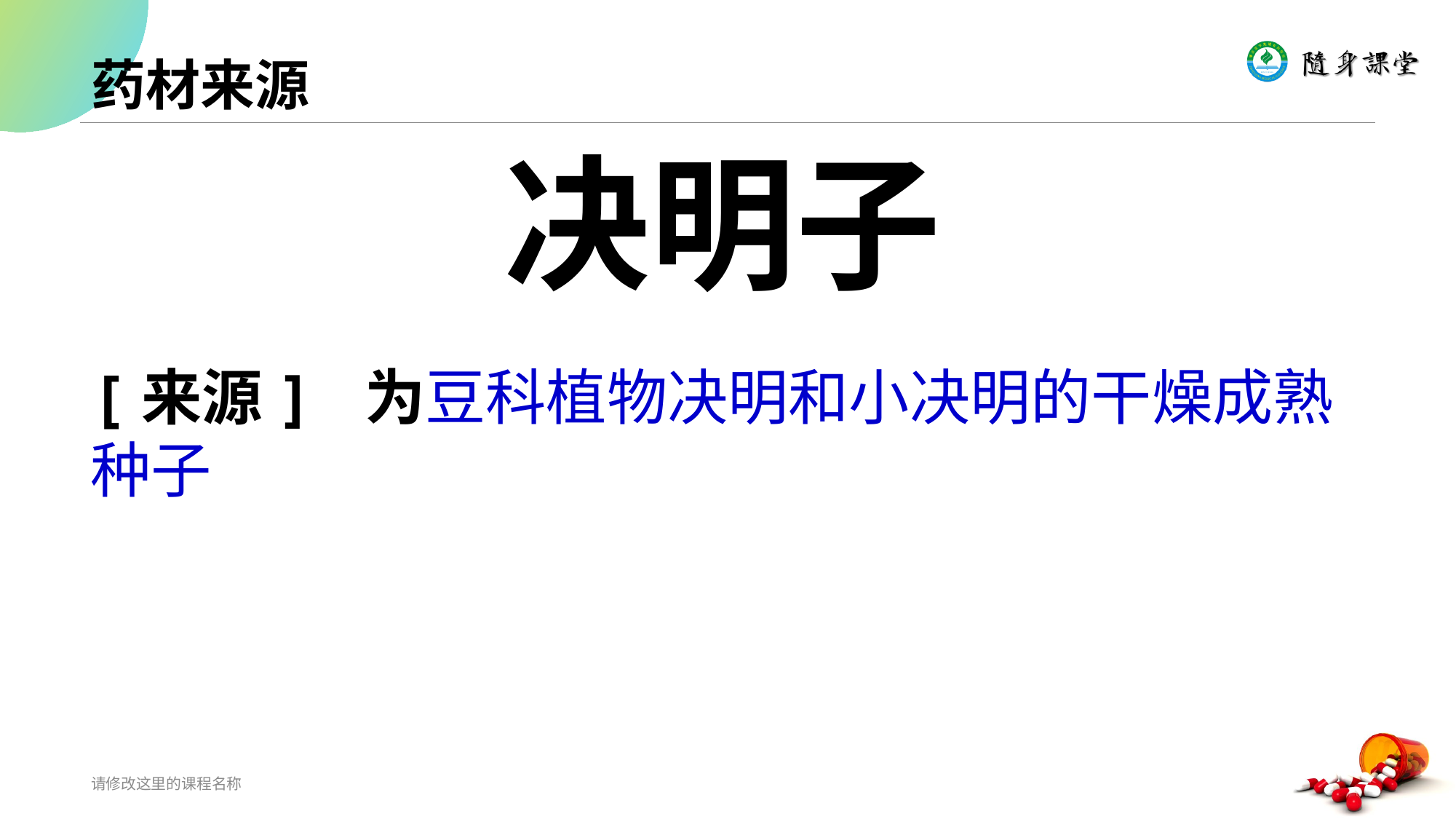

# 药材来源
 决明子

[来源] 为豆科植物决明和小决明的干燥成熟种子
请修改这里的课程名称
4